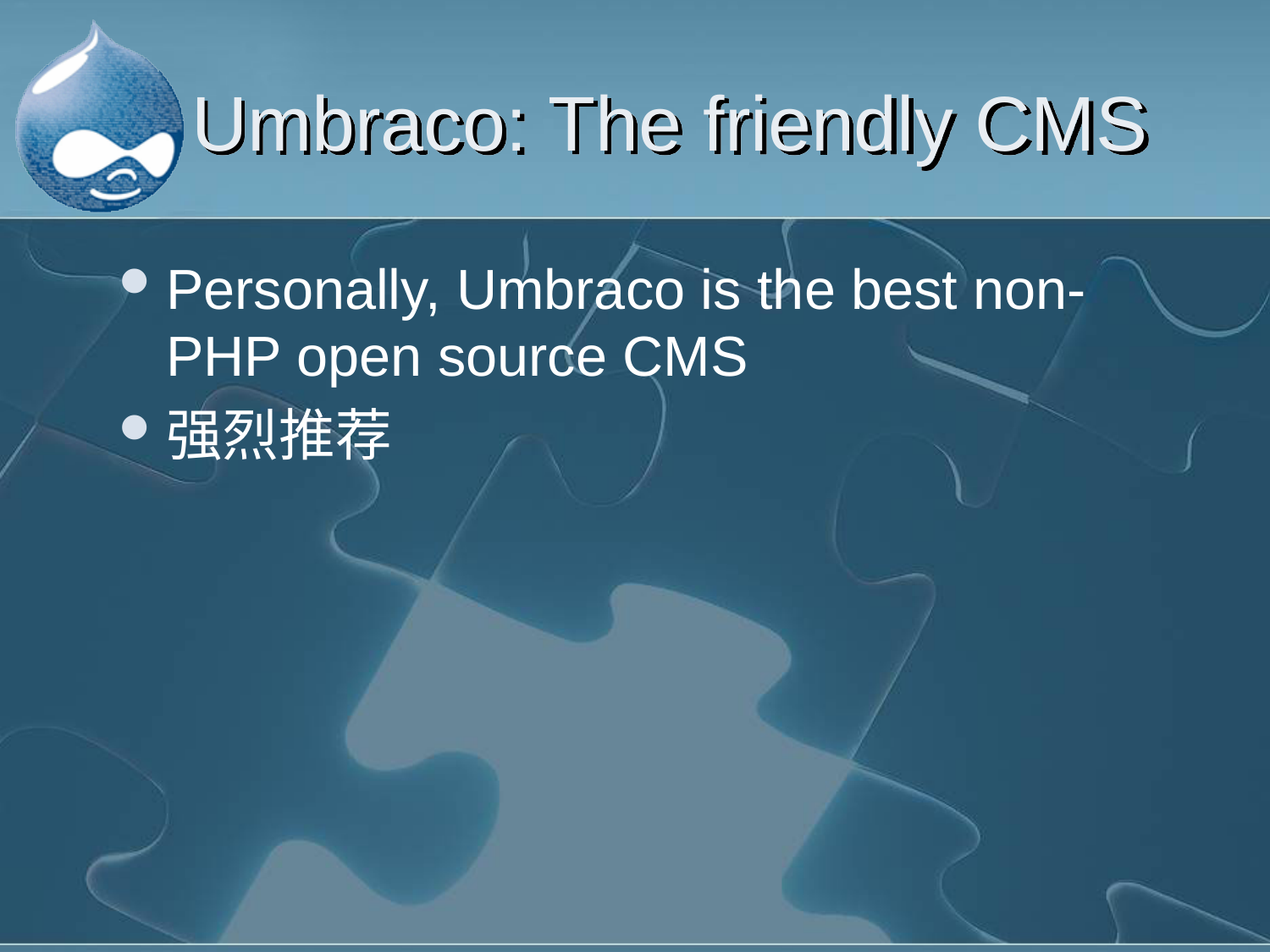

# Umbraco: The friendly CMS
Personally, Umbraco is the best non-PHP open source CMS
强烈推荐